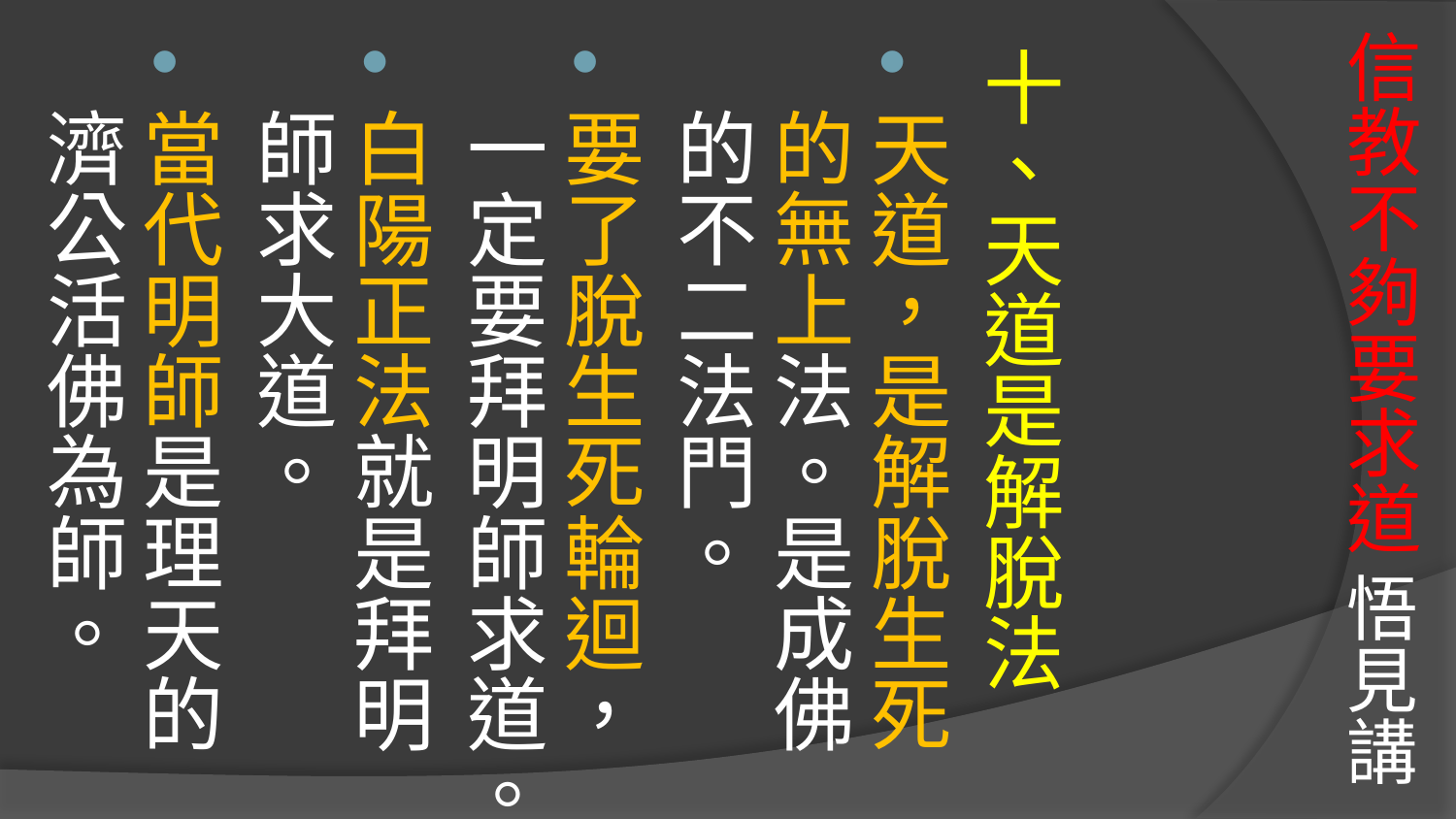

# 信教不夠要求道 悟見講
十、天道是解脫法
天道，是解脫生死的無上法。是成佛的不二法門。
要了脫生死輪迴，一定要拜明師求道。
白陽正法就是拜明師求大道。
當代明師是理天的濟公活佛為師。